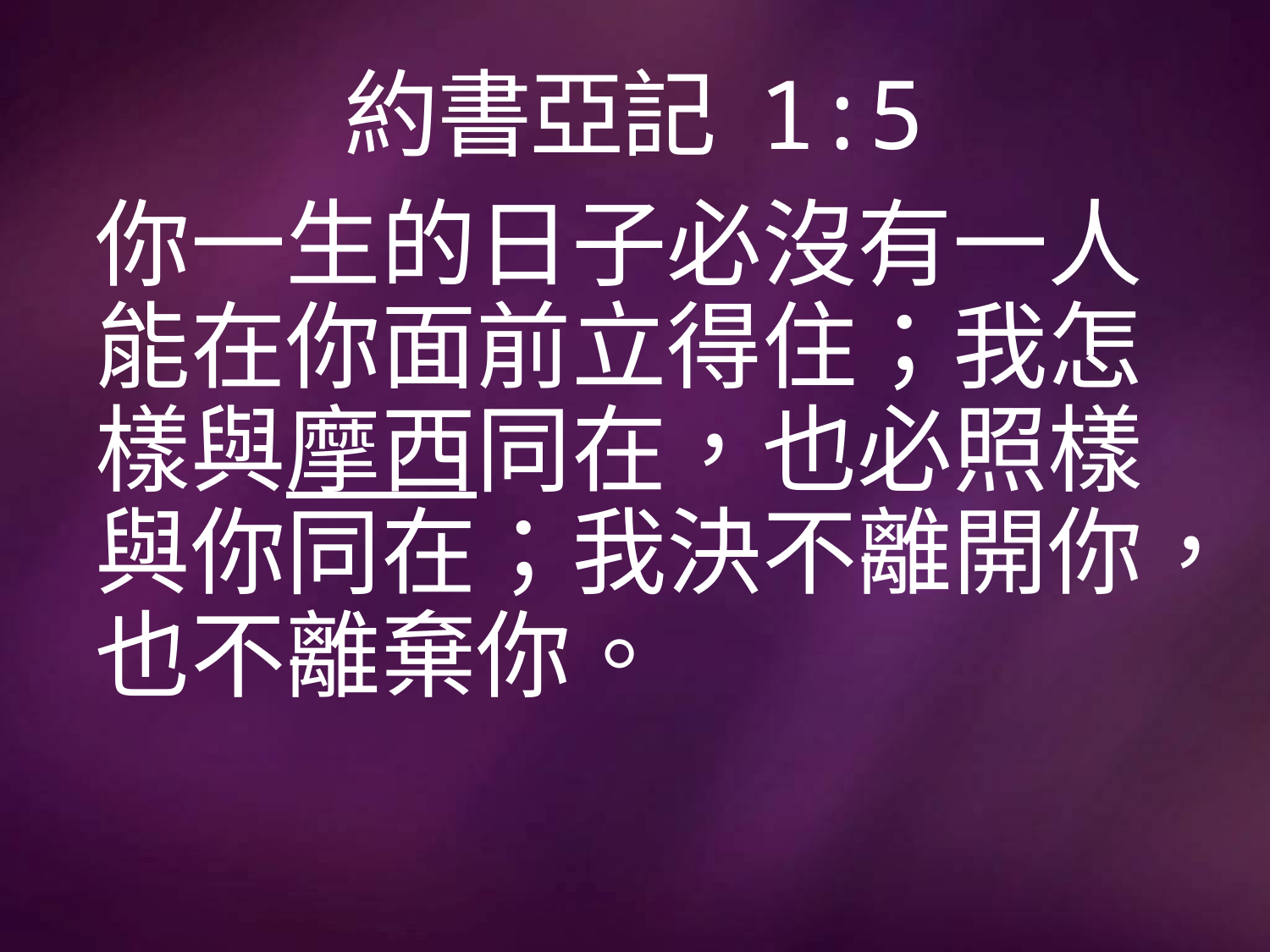

# 約書亞記 1:5
你一生的日子必沒有一人能在你面前立得住；我怎樣與摩西同在，也必照樣與你同在；我決不離開你，也不離棄你。